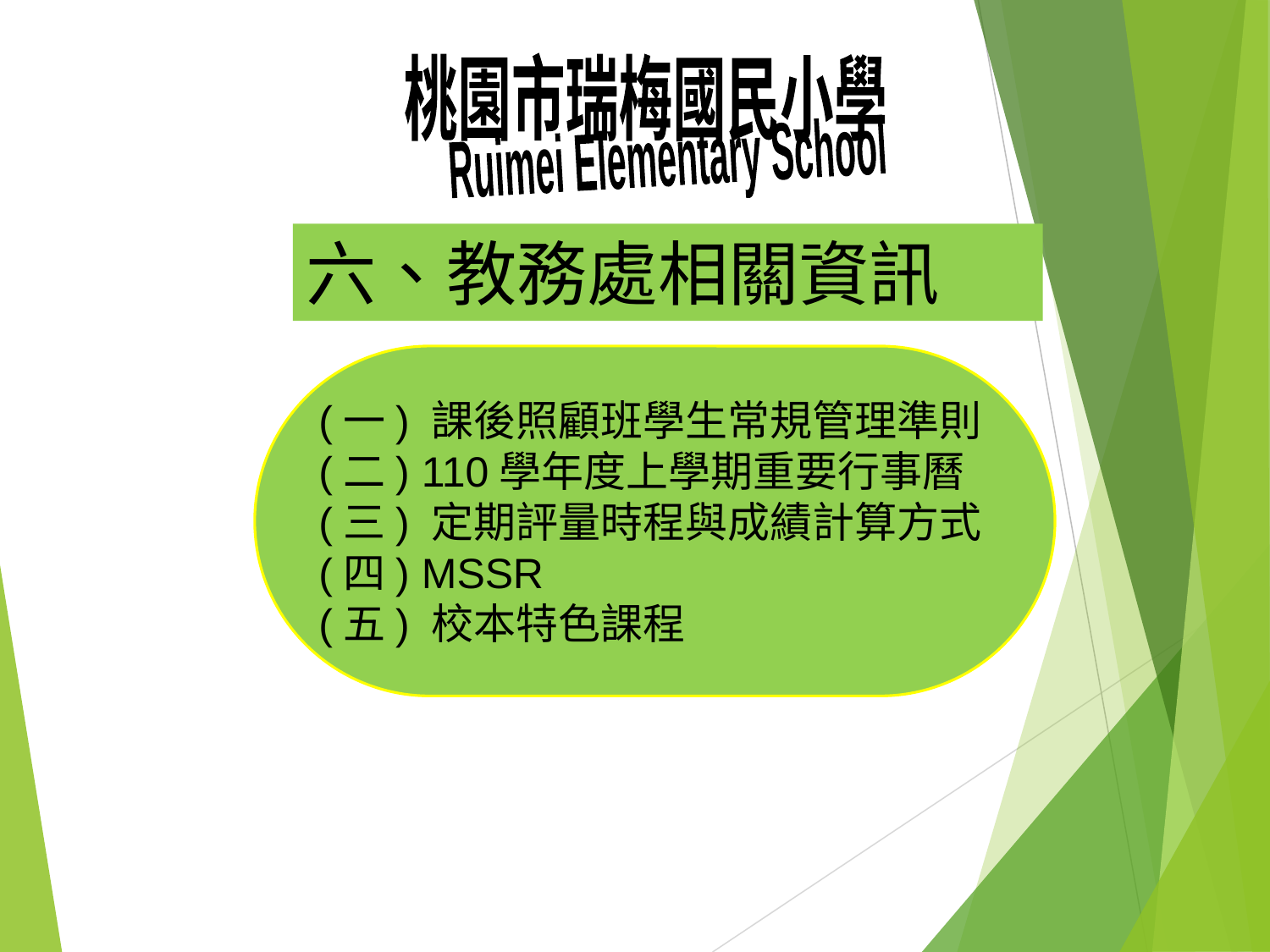

桃園市瑞梅國民小學
Ruimei Elementary School
六、教務處相關資訊

(一) 課後照顧班學生常規管理準則
(二) 110學年度上學期重要行事曆
(三) 定期評量時程與成績計算方式
(四) MSSR
(五) 校本特色課程